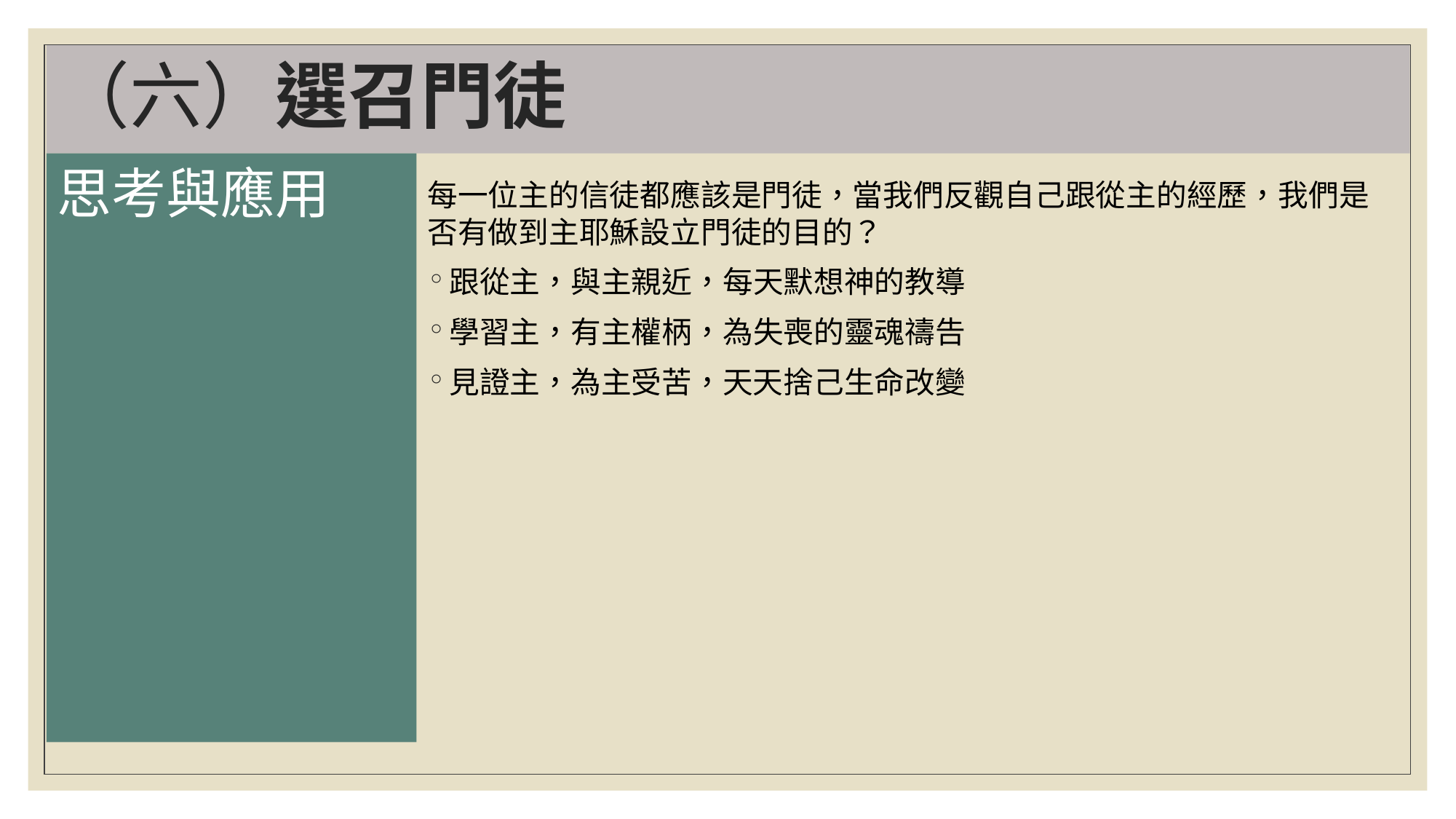

# （六）選召門徒
思考與應用
每一位主的信徒都應該是門徒，當我們反觀自己跟從主的經歷，我們是否有做到主耶穌設立門徒的目的？
跟從主，與主親近，每天默想神的教導
學習主，有主權柄，為失喪的靈魂禱告
見證主，為主受苦，天天捨己生命改變